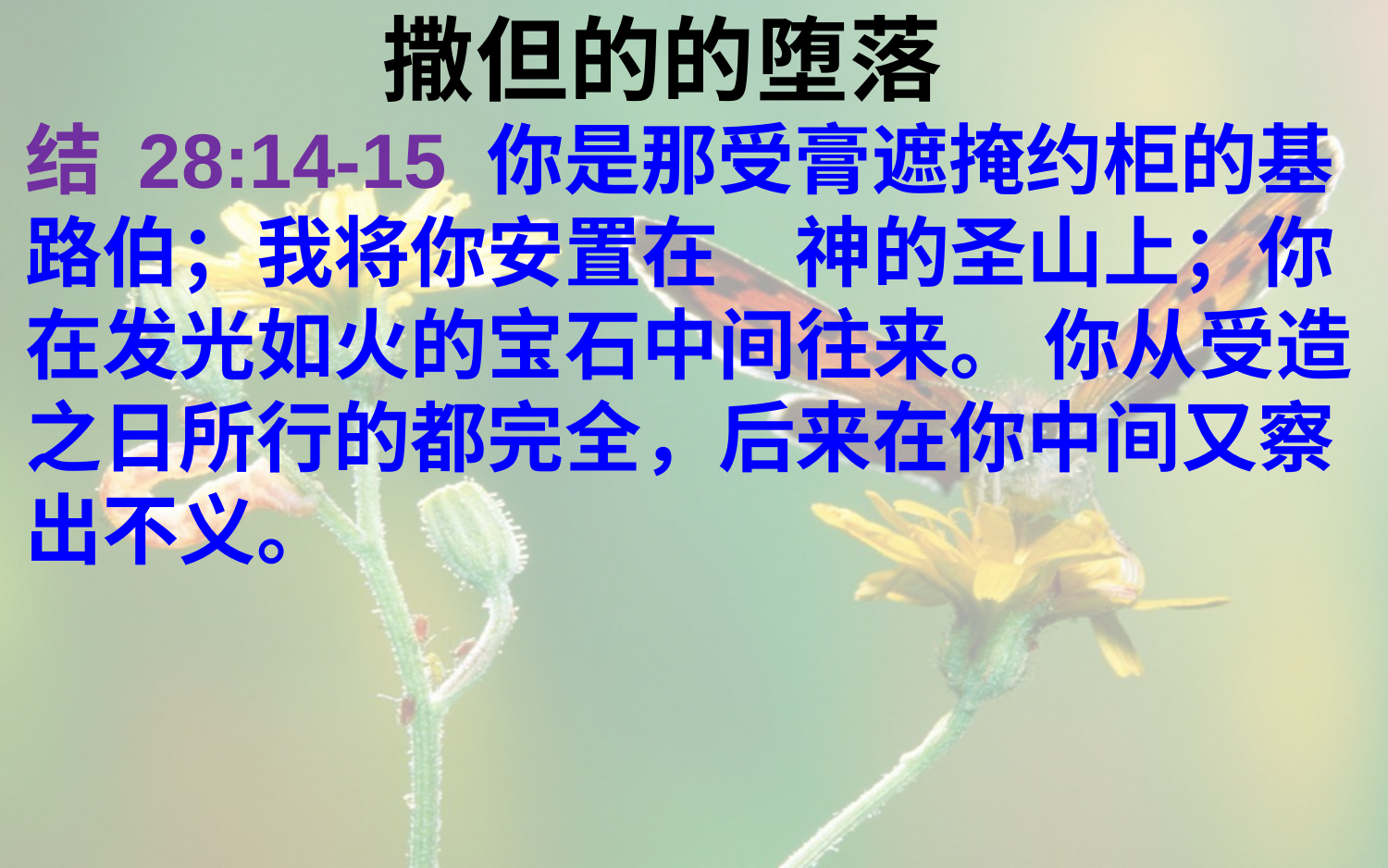

撒但的的堕落
结 28:14-15 你是那受膏遮掩约柜的基路伯；我将你安置在　神的圣山上；你在发光如火的宝石中间往来。 你从受造之日所行的都完全，后来在你中间又察出不义。